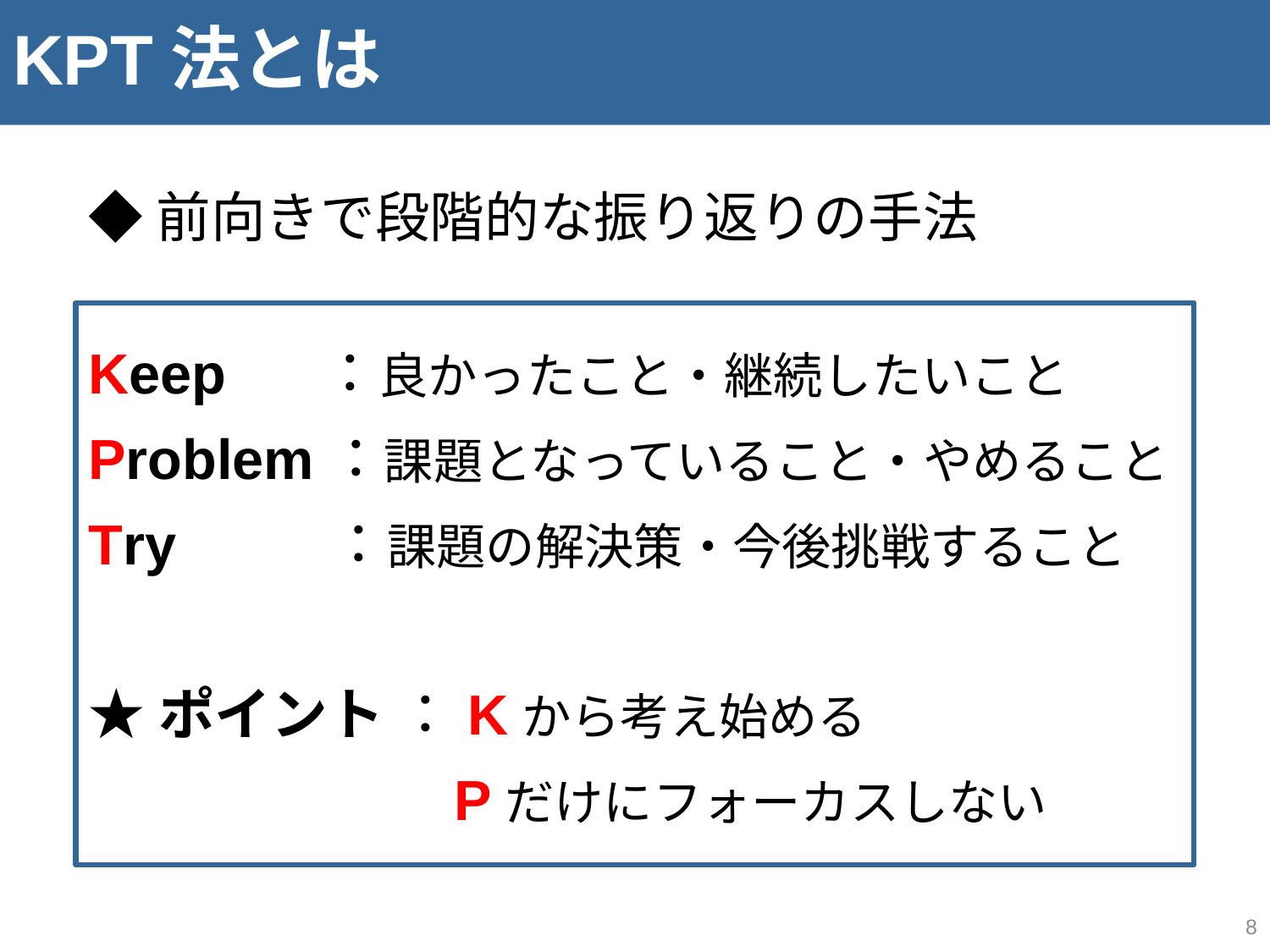

# KPT法とは
◆前向きで段階的な振り返りの手法
Keep　  ：良かったこと・継続したいこと
Problem：課題となっていること・やめること
Try         ：課題の解決策・今後挑戦すること

★ポイント ：Kから考え始める
　　　　　　 Pだけにフォーカスしない
8